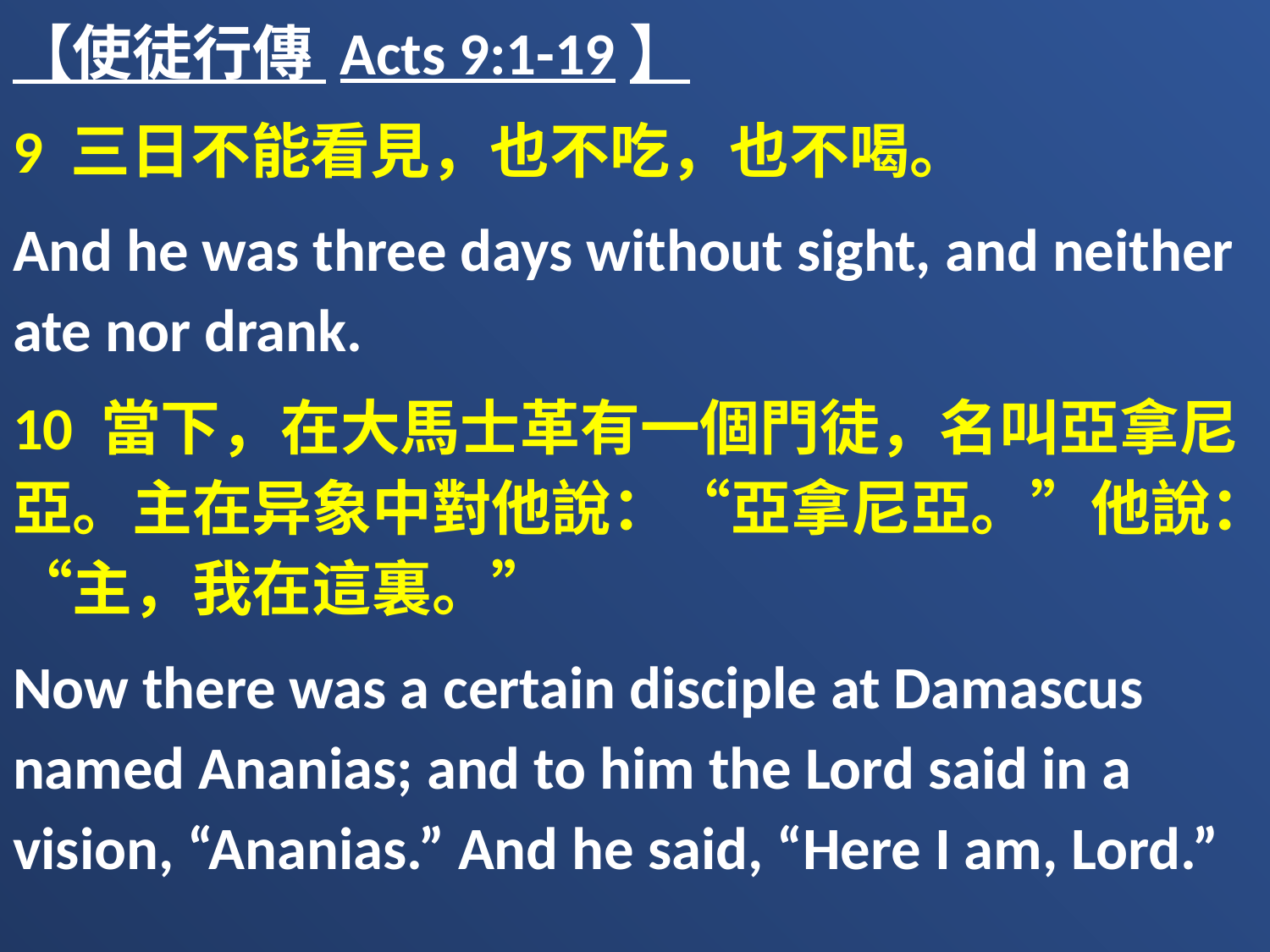

【使徒行傳 Acts 9:1-19】
9 三日不能看見，也不吃，也不喝。
And he was three days without sight, and neither ate nor drank.
10 當下，在大馬士革有一個門徒，名叫亞拿尼亞。主在异象中對他說：“亞拿尼亞。”他說：“主，我在這裏。”
Now there was a certain disciple at Damascus named Ananias; and to him the Lord said in a vision, “Ananias.” And he said, “Here I am, Lord.”